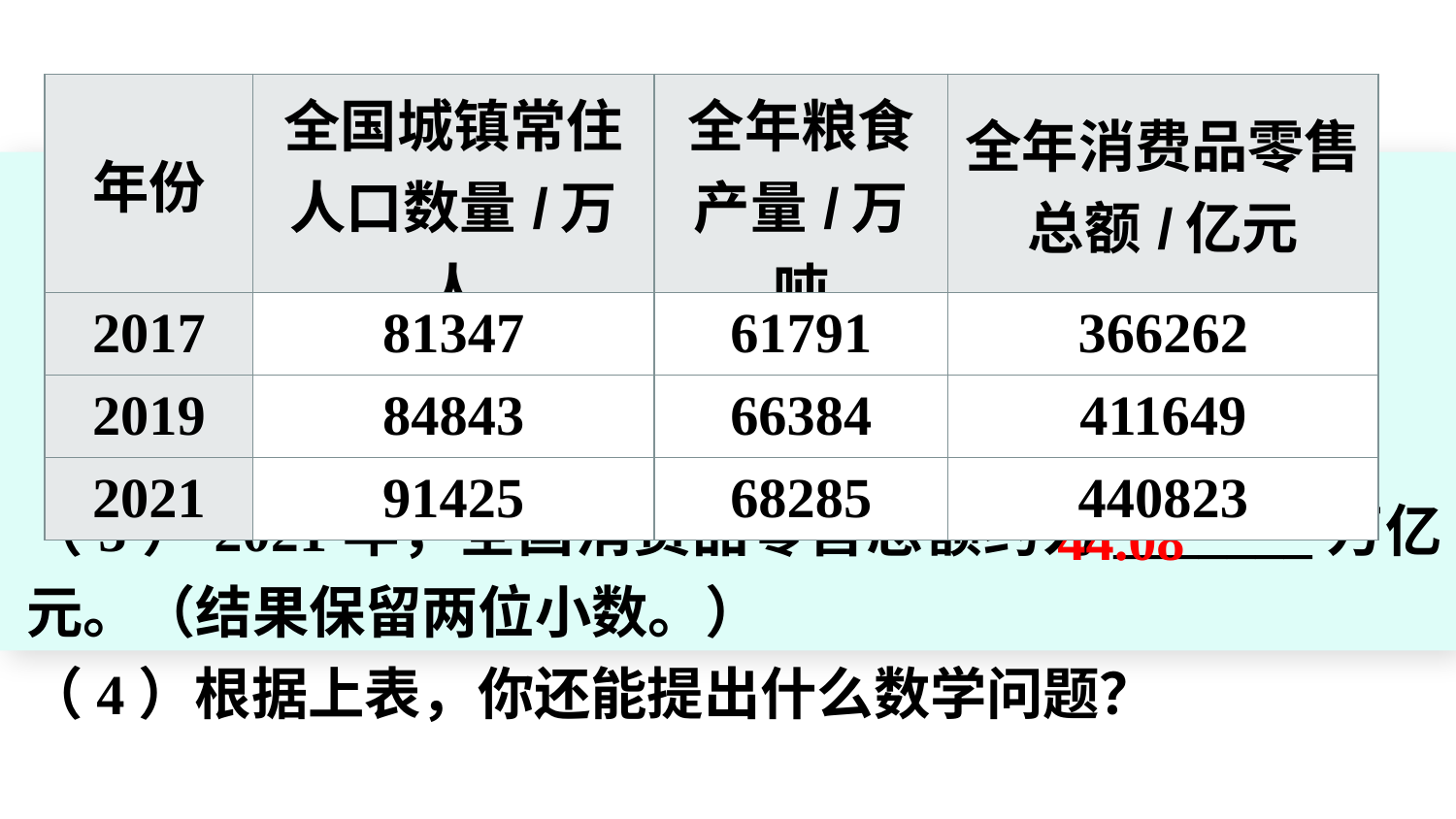

| 年份 | 全国城镇常住 人口数量/万人 | 全年粮食 产量/万吨 | 全年消费品零售 总额/亿元 |
| --- | --- | --- | --- |
| 2017 | 81347 | 61791 | 366262 |
| 2019 | 84843 | 66384 | 411649 |
| 2021 | 91425 | 68285 | 440823 |

（3）2021年，全国消费品零售总额约为_______万亿元。（结果保留两位小数。）
（4）根据上表，你还能提出什么数学问题？
44.08